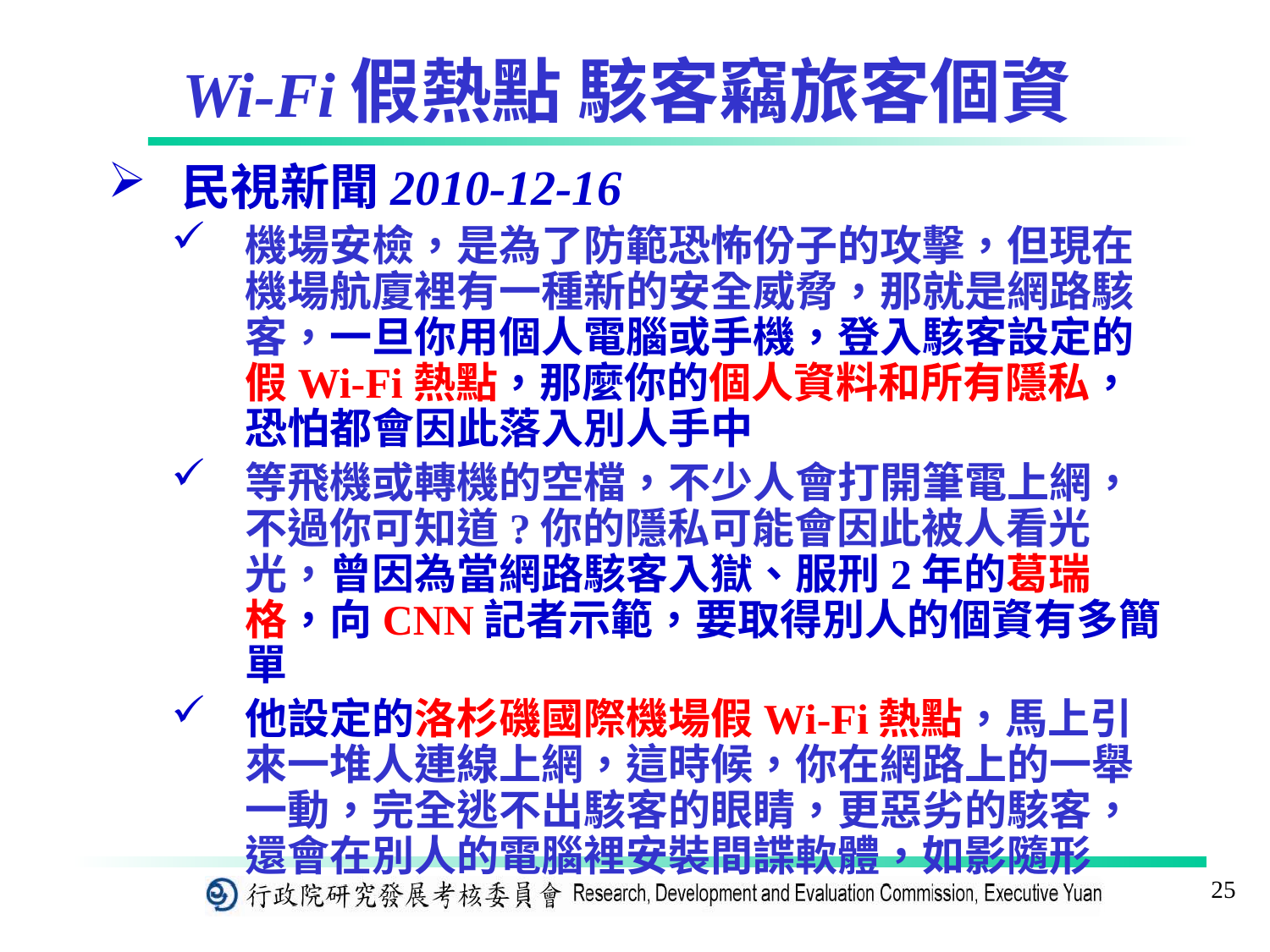

# Wi-Fi假熱點 駭客竊旅客個資
民視新聞2010-12-16
機場安檢，是為了防範恐怖份子的攻擊，但現在機場航廈裡有一種新的安全威脅，那就是網路駭客，一旦你用個人電腦或手機，登入駭客設定的假Wi-Fi熱點，那麼你的個人資料和所有隱私，恐怕都會因此落入別人手中
等飛機或轉機的空檔，不少人會打開筆電上網，不過你可知道?你的隱私可能會因此被人看光光，曾因為當網路駭客入獄、服刑2年的葛瑞格，向CNN記者示範，要取得別人的個資有多簡單
他設定的洛杉磯國際機場假Wi-Fi熱點，馬上引來一堆人連線上網，這時候，你在網路上的一舉一動，完全逃不出駭客的眼睛，更惡劣的駭客，還會在別人的電腦裡安裝間諜軟體，如影隨形
25